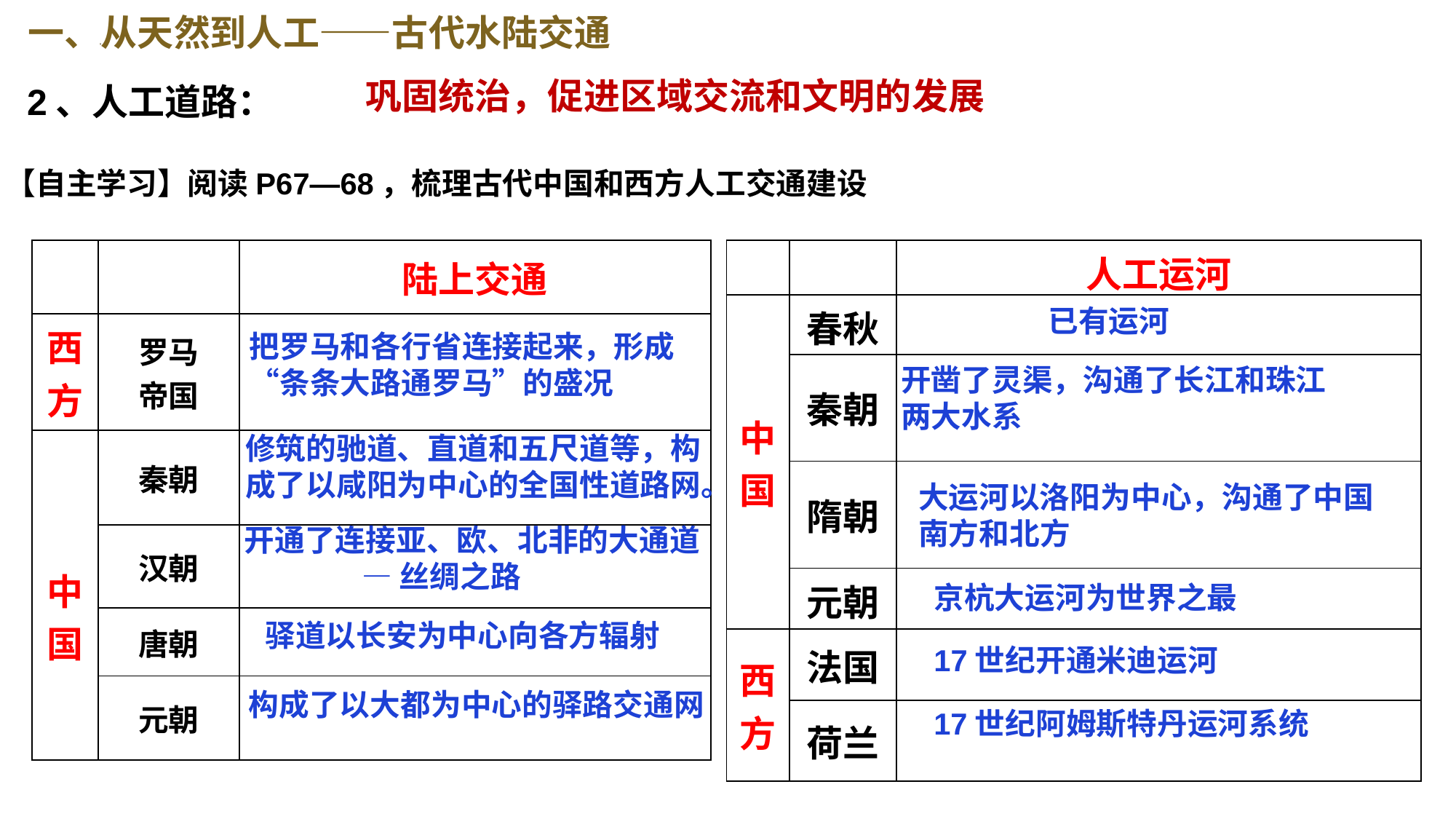

一、从天然到人工——古代水陆交通
巩固统治，促进区域交流和文明的发展
2、人工道路：
【自主学习】阅读P67—68，梳理古代中国和西方人工交通建设
|  |  | 陆上交通 |
| --- | --- | --- |
| 西方 | 罗马 帝国 |  |
| 中国 | 秦朝 |  |
|  | 汉朝 |  |
|  | 唐朝 |  |
|  | 元朝 |  |
|  |  | 人工运河 |
| --- | --- | --- |
| 中国 | 春秋 |  |
|  | 秦朝 |  |
|  | 隋朝 |  |
|  | 元朝 |  |
| 西方 | 法国 |  |
|  | 荷兰 |  |
已有运河
把罗马和各行省连接起来，形成“条条大路通罗马”的盛况
开凿了灵渠，沟通了长江和珠江
两大水系
修筑的驰道、直道和五尺道等，构成了以咸阳为中心的全国性道路网。
大运河以洛阳为中心，沟通了中国
南方和北方
开通了连接亚、欧、北非的大通道
                 —丝绸之路
京杭大运河为世界之最
驿道以长安为中心向各方辐射
17世纪开通米迪运河
构成了以大都为中心的驿路交通网
17世纪阿姆斯特丹运河系统